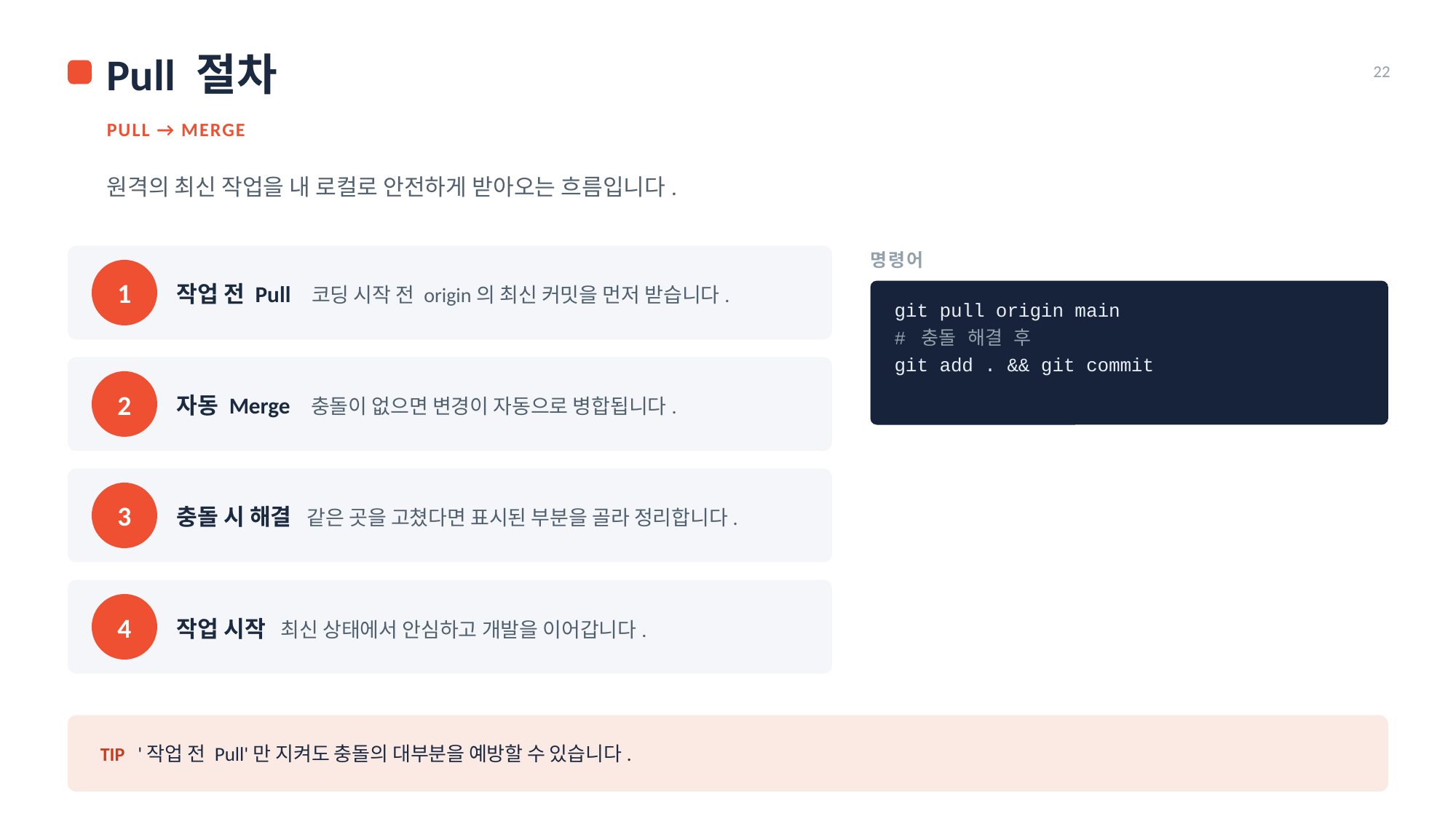

Pull 절차
22

PULL → MERGE
원격의 최신 작업을 내 로컬로 안전하게 받아오는 흐름입니다.
명령어

작업 전 Pull   코딩 시작 전 origin의 최신 커밋을 먼저 받습니다.

1

git pull origin main
# 충돌 해결 후
git add . && git commit

자동 Merge   충돌이 없으면 변경이 자동으로 병합됩니다.

2

충돌 시 해결   같은 곳을 고쳤다면 표시된 부분을 골라 정리합니다.

3

작업 시작   최신 상태에서 안심하고 개발을 이어갑니다.

4

TIP   '작업 전 Pull'만 지켜도 충돌의 대부분을 예방할 수 있습니다.